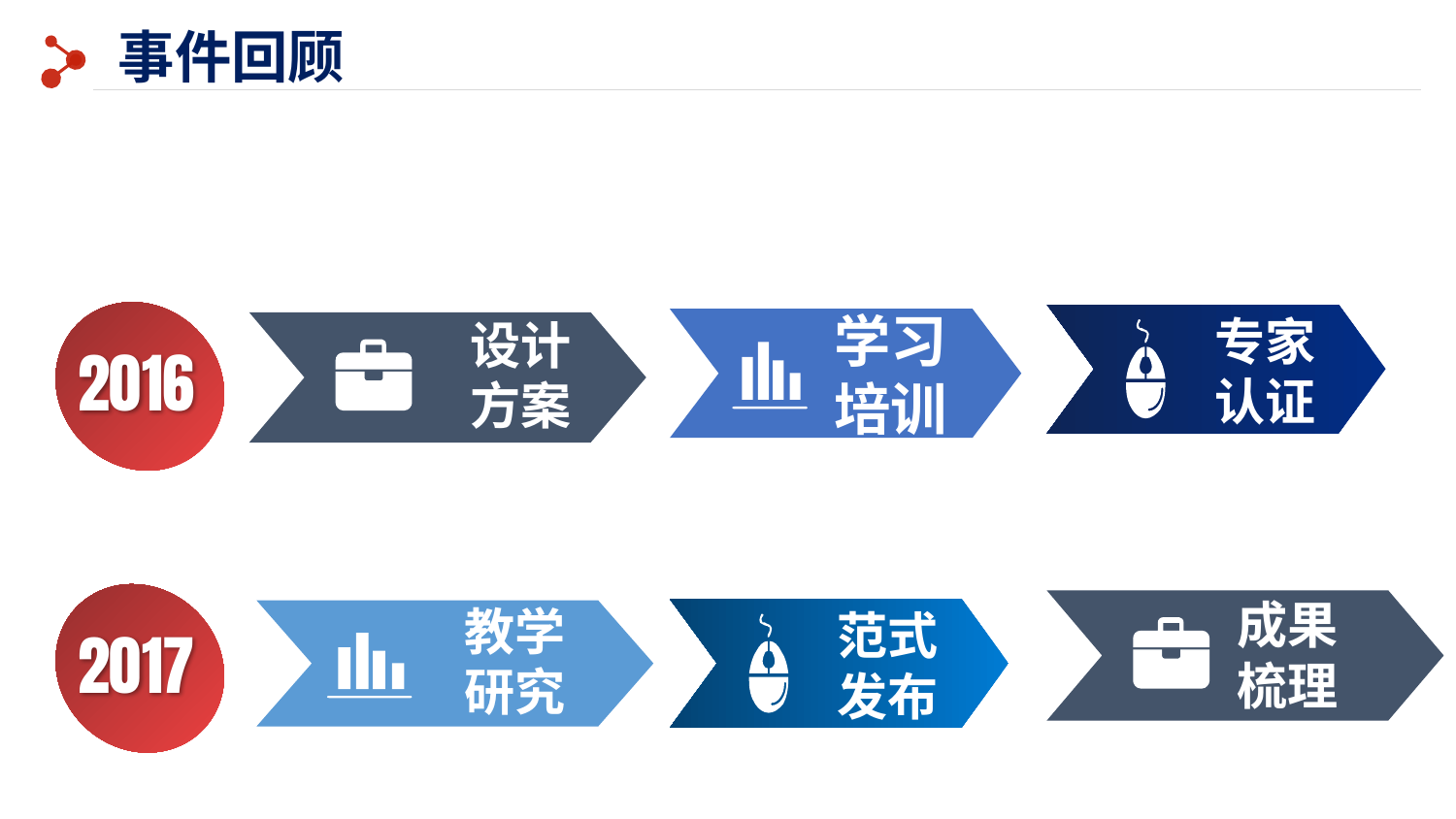

事件回顾

2016
学习
培训

专家认证

设计
方案

2017
成果
梳理

教学
研究
范式发布